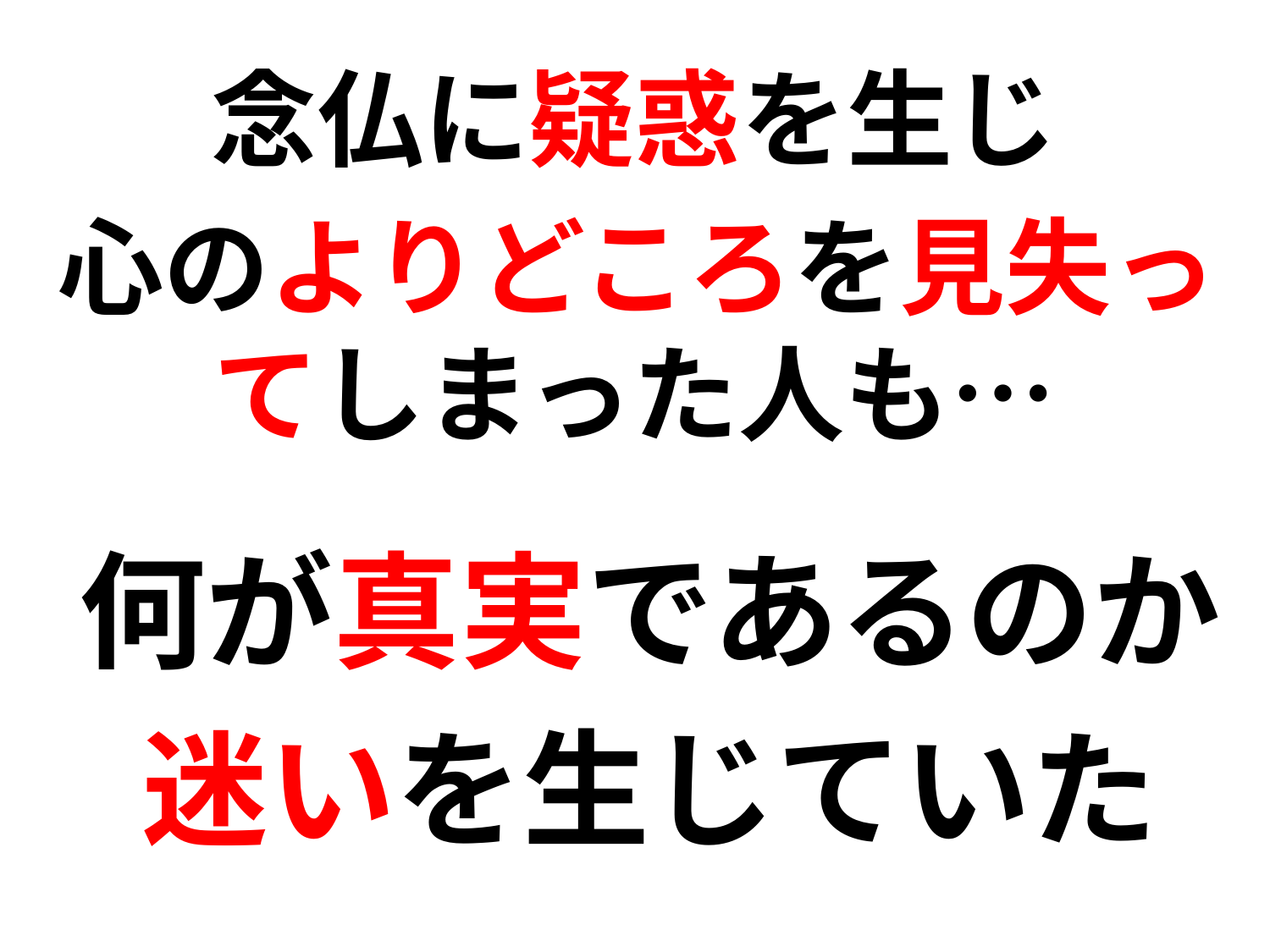

念仏に疑惑を生じ
心のよりどころを見失ってしまった人も…
何が真実であるのか
迷いを生じていた